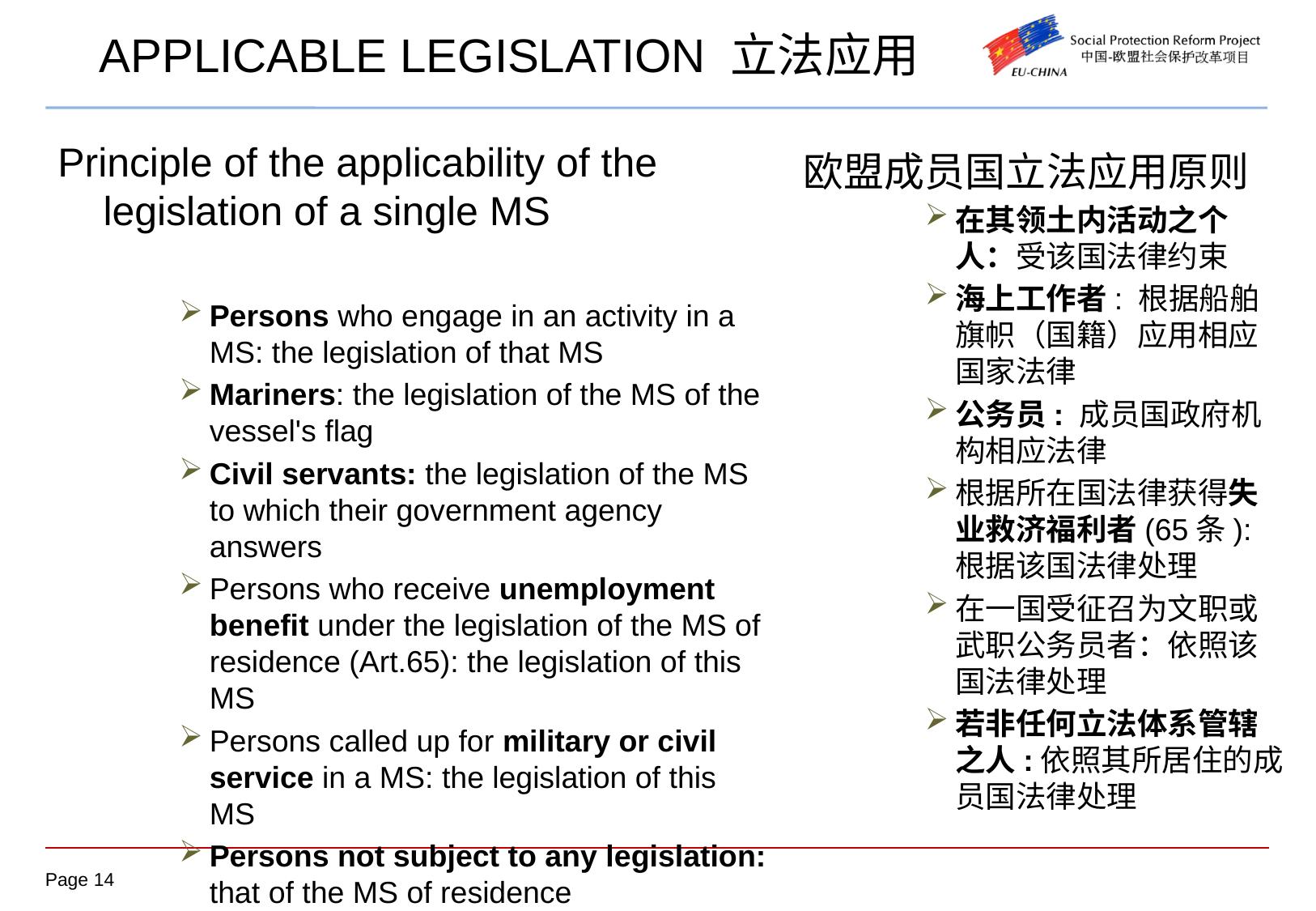

# APPLICABLE LEGISLATION 立法应用
Principle of the applicability of the legislation of a single MS

Persons who engage in an activity in a MS: the legislation of that MS
Mariners: the legislation of the MS of the vessel's flag
Civil servants: the legislation of the MS to which their government agency answers
Persons who receive unemployment benefit under the legislation of the MS of residence (Art.65): the legislation of this MS
Persons called up for military or civil service in a MS: the legislation of this MS
Persons not subject to any legislation: that of the MS of residence

欧盟成员国立法应用原则
在其领土内活动之个人：受该国法律约束
海上工作者: 根据船舶旗帜（国籍）应用相应国家法律
公务员: 成员国政府机构相应法律
根据所在国法律获得失业救济福利者(65条):根据该国法律处理
在一国受征召为文职或武职公务员者：依照该国法律处理
若非任何立法体系管辖之人:依照其所居住的成员国法律处理